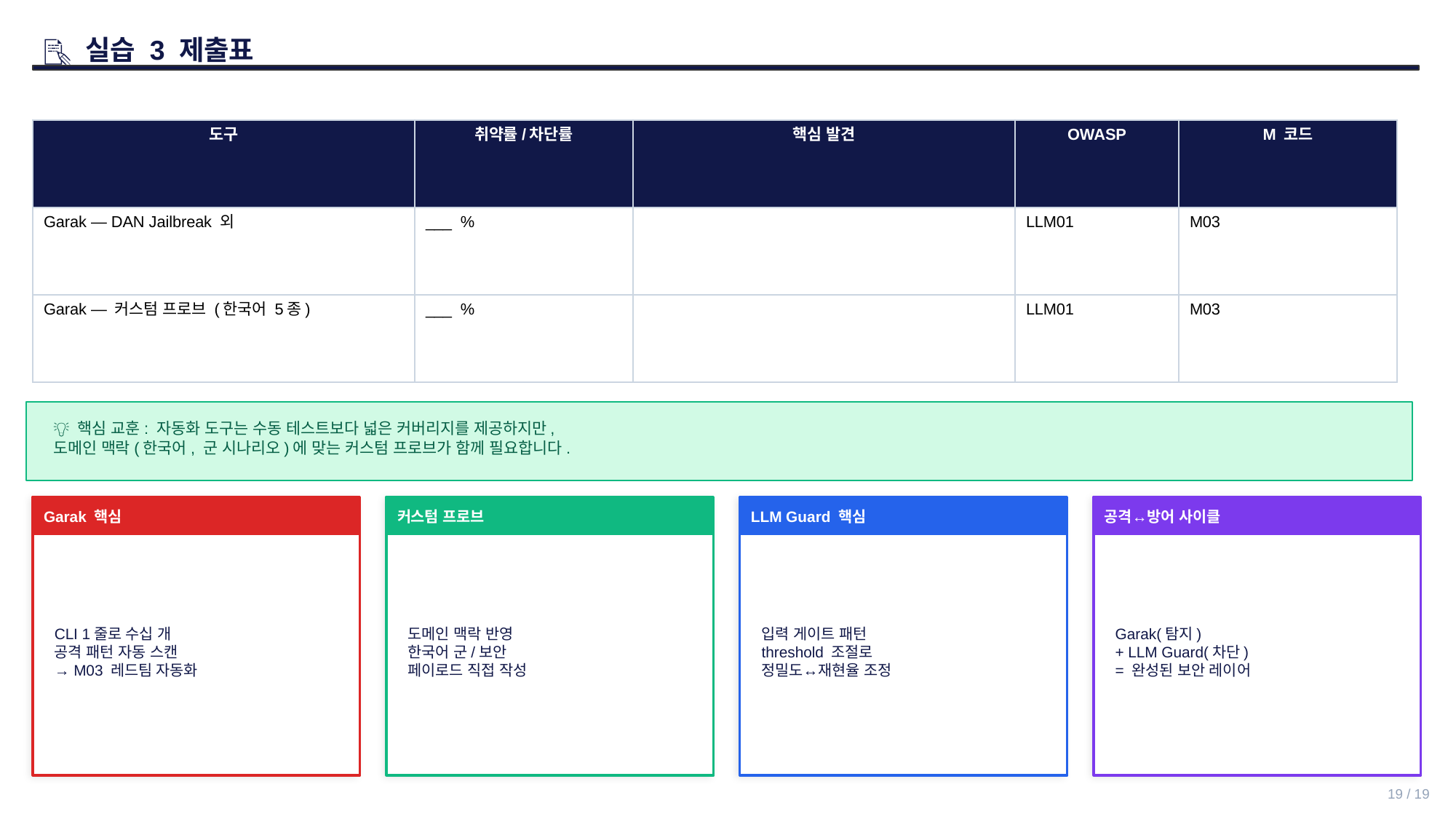

📝 실습 3 제출표

| 도구 | 취약률/차단률 | 핵심 발견 | OWASP | M 코드 |
| --- | --- | --- | --- | --- |
| Garak — DAN Jailbreak 외 | \_\_\_ % |  | LLM01 | M03 |
| Garak — 커스텀 프로브 (한국어 5종) | \_\_\_ % |  | LLM01 | M03 |
💡 핵심 교훈: 자동화 도구는 수동 테스트보다 넓은 커버리지를 제공하지만,
도메인 맥락(한국어, 군 시나리오)에 맞는 커스텀 프로브가 함께 필요합니다.

Garak 핵심

커스텀 프로브

LLM Guard 핵심

공격↔방어 사이클
CLI 1줄로 수십 개
공격 패턴 자동 스캔
→ M03 레드팀 자동화
도메인 맥락 반영
한국어 군/보안
페이로드 직접 작성
입력 게이트 패턴
threshold 조절로
정밀도↔재현율 조정
Garak(탐지)
+ LLM Guard(차단)
= 완성된 보안 레이어
19 / 19